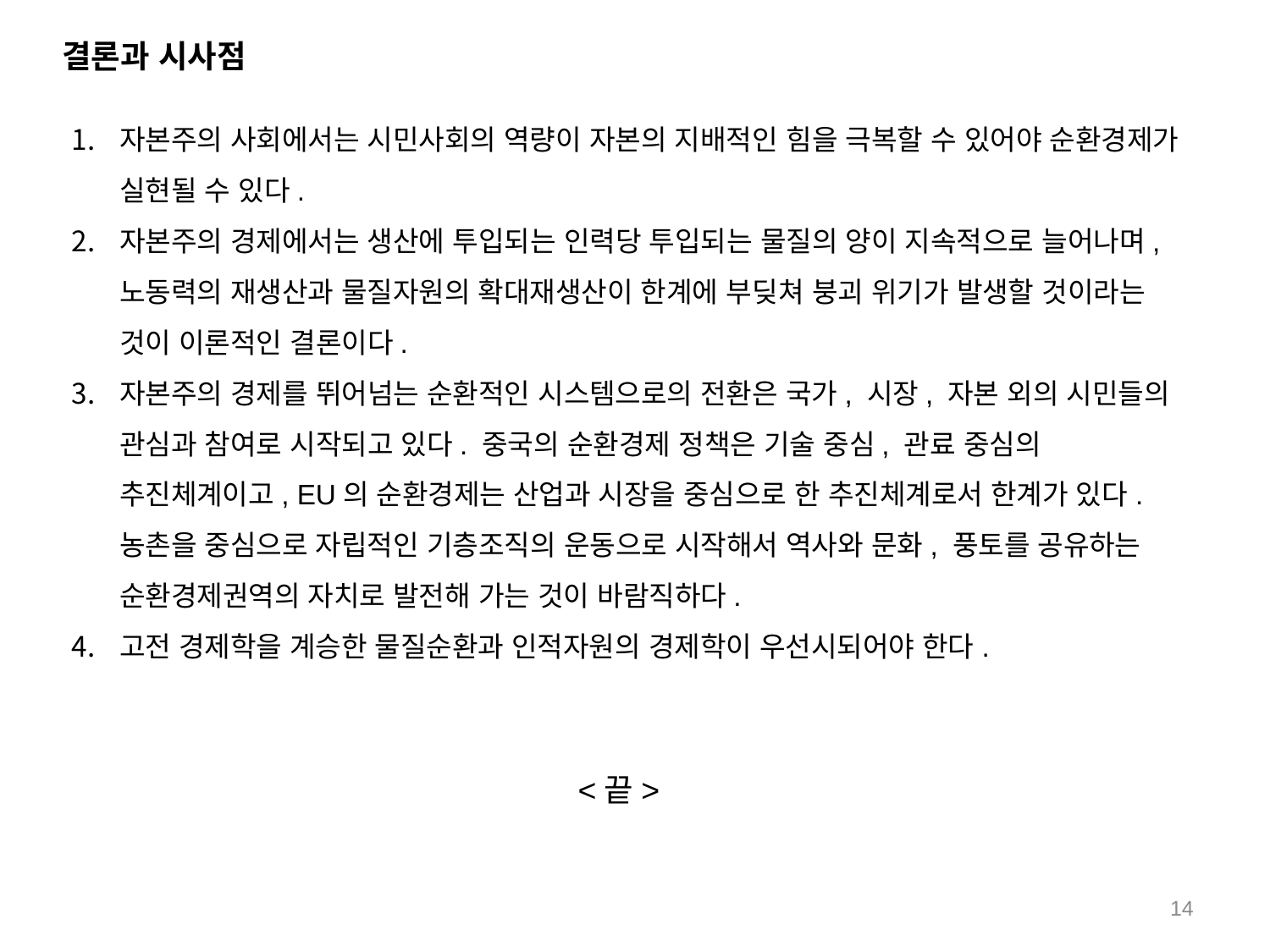

결론과 시사점
자본주의 사회에서는 시민사회의 역량이 자본의 지배적인 힘을 극복할 수 있어야 순환경제가 실현될 수 있다.
자본주의 경제에서는 생산에 투입되는 인력당 투입되는 물질의 양이 지속적으로 늘어나며, 노동력의 재생산과 물질자원의 확대재생산이 한계에 부딪쳐 붕괴 위기가 발생할 것이라는 것이 이론적인 결론이다.
자본주의 경제를 뛰어넘는 순환적인 시스템으로의 전환은 국가, 시장, 자본 외의 시민들의 관심과 참여로 시작되고 있다. 중국의 순환경제 정책은 기술 중심, 관료 중심의 추진체계이고, EU의 순환경제는 산업과 시장을 중심으로 한 추진체계로서 한계가 있다. 농촌을 중심으로 자립적인 기층조직의 운동으로 시작해서 역사와 문화, 풍토를 공유하는 순환경제권역의 자치로 발전해 가는 것이 바람직하다.
고전 경제학을 계승한 물질순환과 인적자원의 경제학이 우선시되어야 한다.
<끝>
14